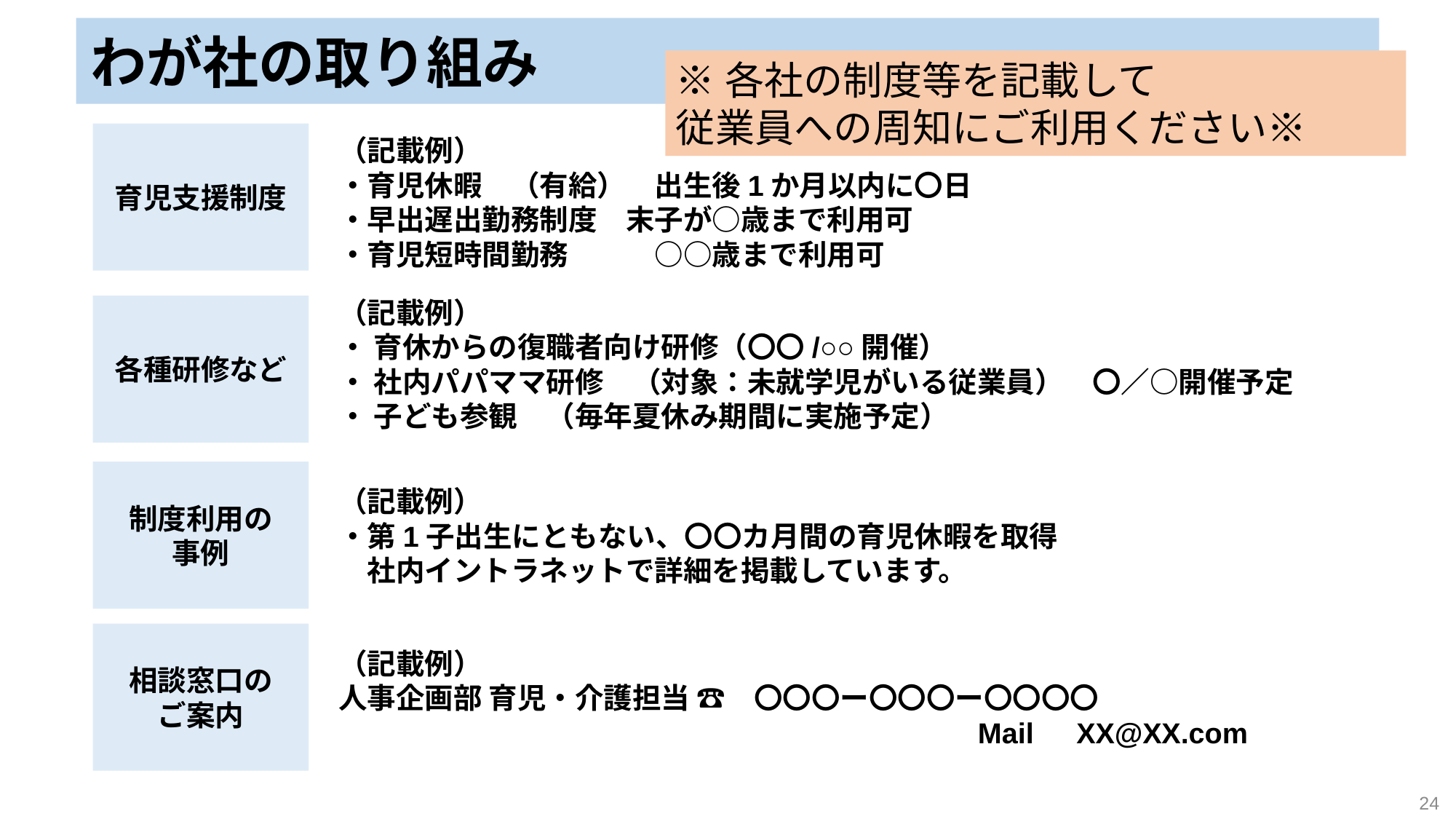

わが社の取り組み
※各社の制度等を記載して
従業員への周知にご利用ください※
育児支援制度
（記載例）
・育児休暇　（有給）　出生後1か月以内に〇日
・早出遅出勤務制度　末子が○歳まで利用可
・育児短時間勤務　　　○○歳まで利用可
（記載例）
・ 育休からの復職者向け研修（〇〇/○○開催）
・ 社内パパママ研修　（対象：未就学児がいる従業員）　〇／○開催予定
・ 子ども参観　（毎年夏休み期間に実施予定）
各種研修など
制度利用の
事例
（記載例）
・第1子出生にともない、〇〇カ月間の育児休暇を取得
　社内イントラネットで詳細を掲載しています。
相談窓口の
ご案内
（記載例）
人事企画部 育児・介護担当 ☎　〇〇〇ー〇〇〇ー〇〇〇〇
　　　　　　　　　　　　　　　　　　　　　　Mail　XX@XX.com
24